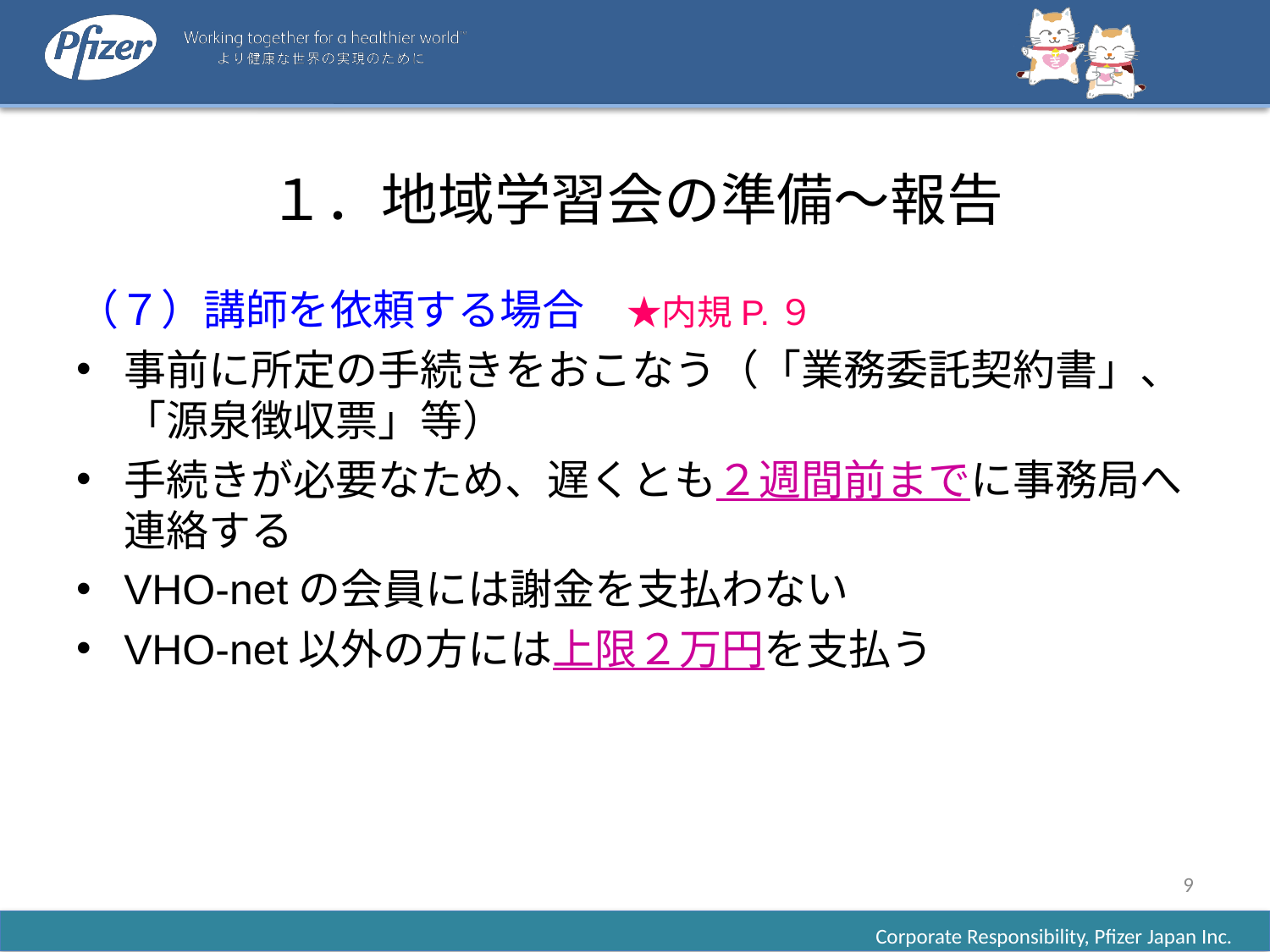

# １．地域学習会の準備～報告
（７）講師を依頼する場合　★内規P.９
事前に所定の手続きをおこなう（「業務委託契約書」、「源泉徴収票」等）
手続きが必要なため、遅くとも２週間前までに事務局へ連絡する
VHO-netの会員には謝金を支払わない
VHO-net以外の方には上限２万円を支払う

9